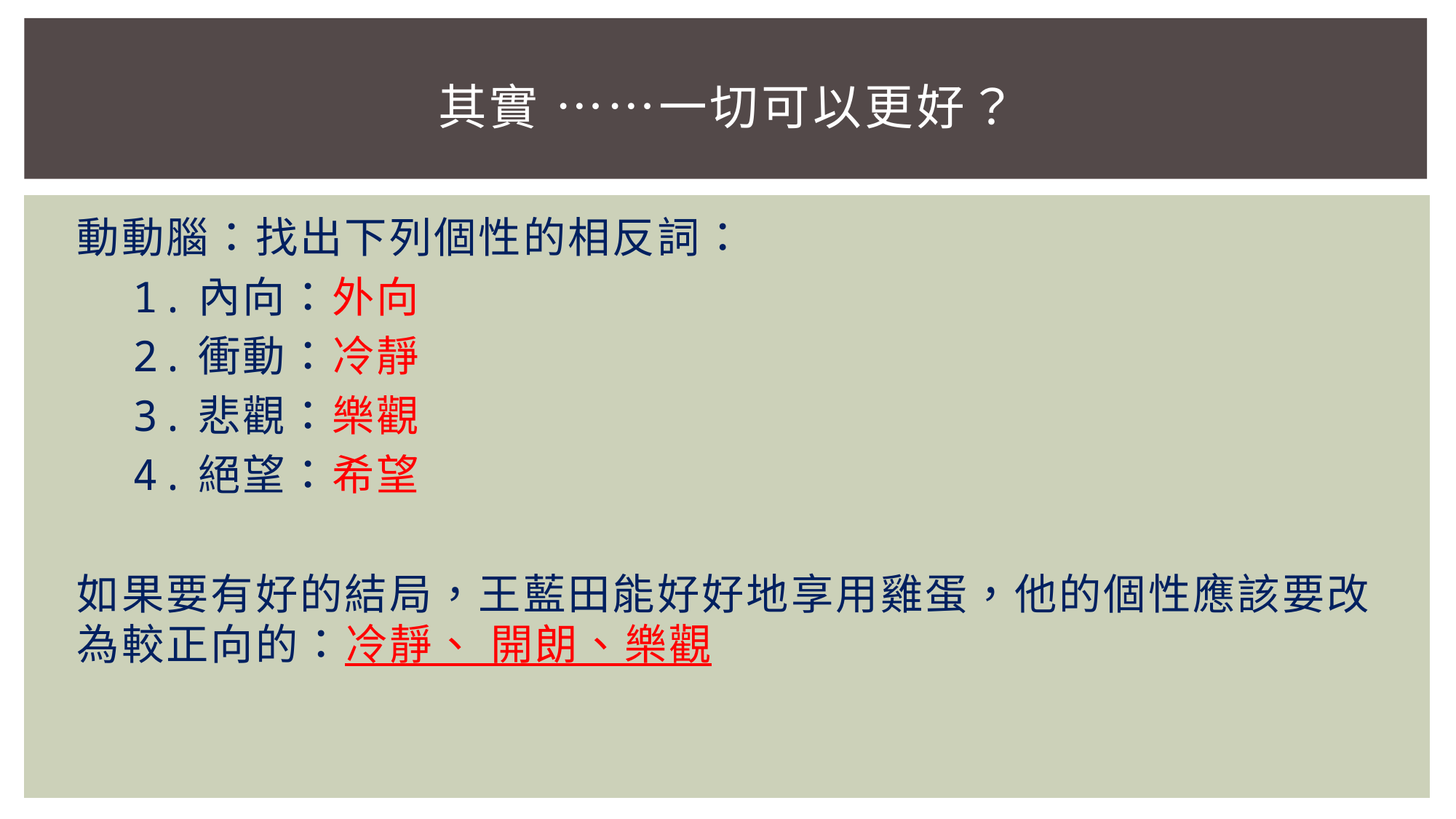

# 其實 ……一切可以更好？
動動腦：找出下列個性的相反詞：
  1.內向：外向
  2.衝動：冷靜
  3.悲觀：樂觀
  4.絕望：希望

如果要有好的結局，王藍田能好好地享用雞蛋，他的個性應該要改為較正向的：冷靜、 開朗、樂觀